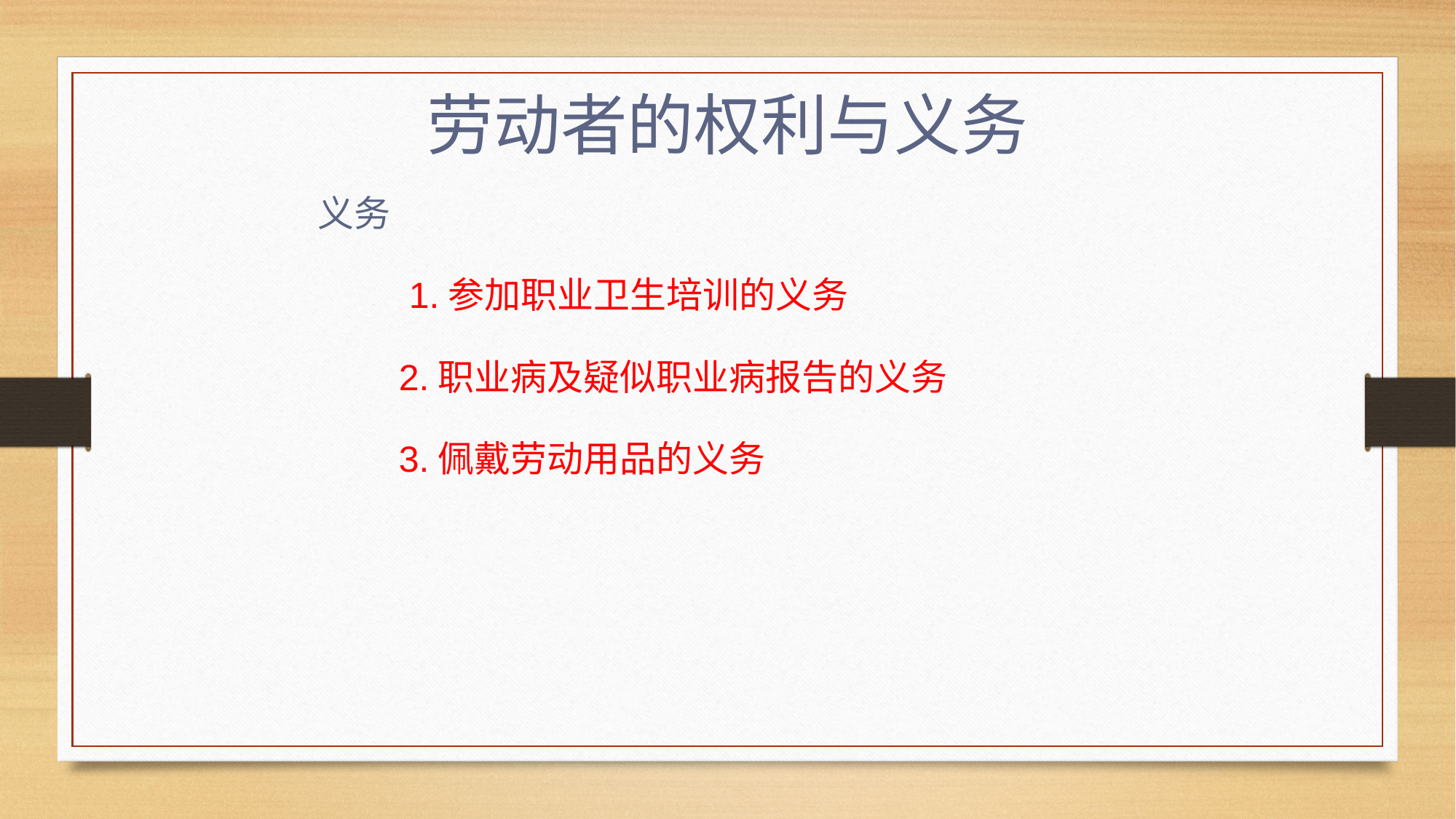

劳动者的权利与义务
义务
         1.参加职业卫生培训的义务
        2.职业病及疑似职业病报告的义务
        3.佩戴劳动用品的义务